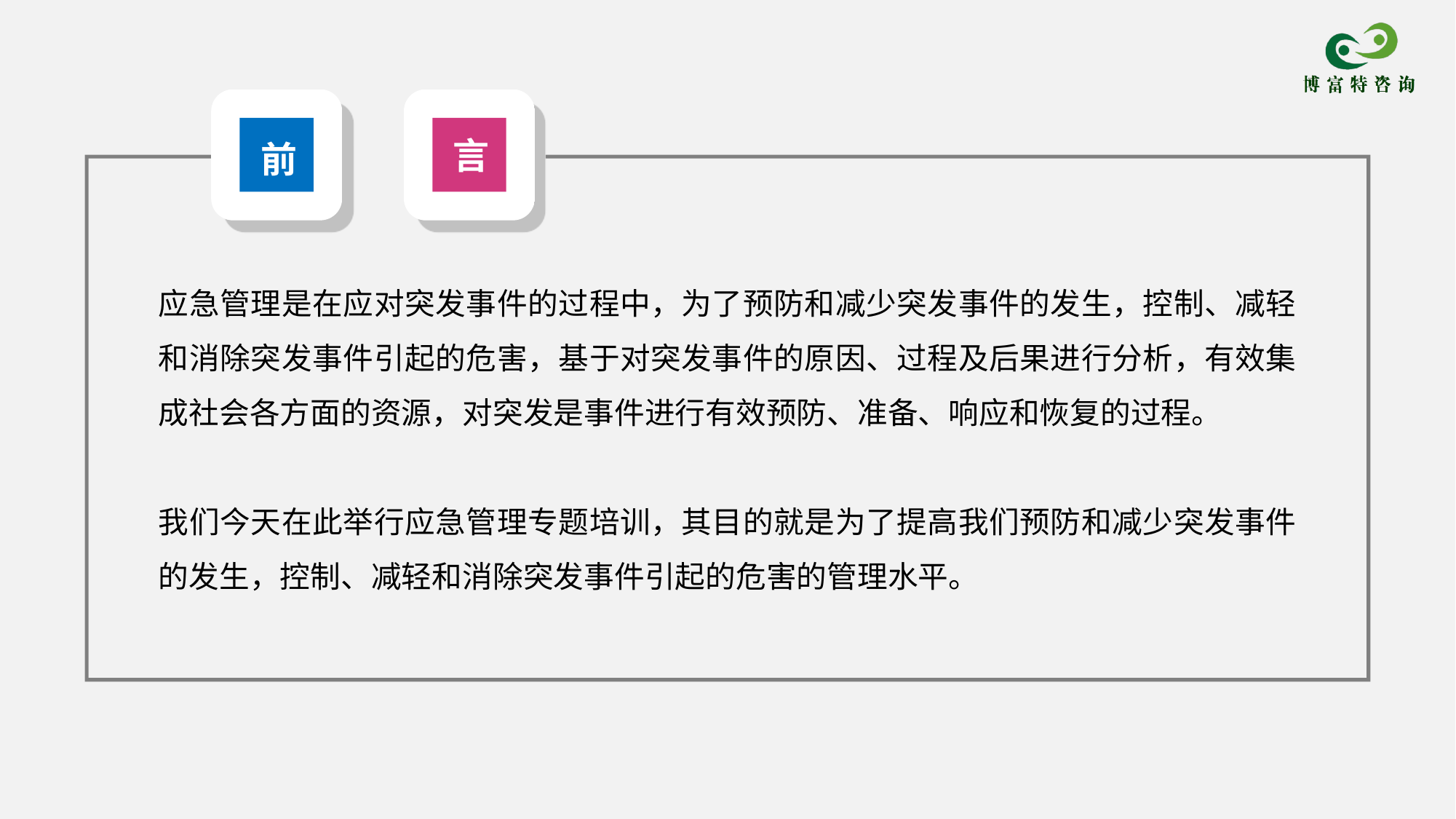

言
前

应急管理是在应对突发事件的过程中，为了预防和减少突发事件的发生，控制、减轻和消除突发事件引起的危害，基于对突发事件的原因、过程及后果进行分析，有效集成社会各方面的资源，对突发是事件进行有效预防、准备、响应和恢复的过程。

我们今天在此举行应急管理专题培训，其目的就是为了提高我们预防和减少突发事件的发生，控制、减轻和消除突发事件引起的危害的管理水平。